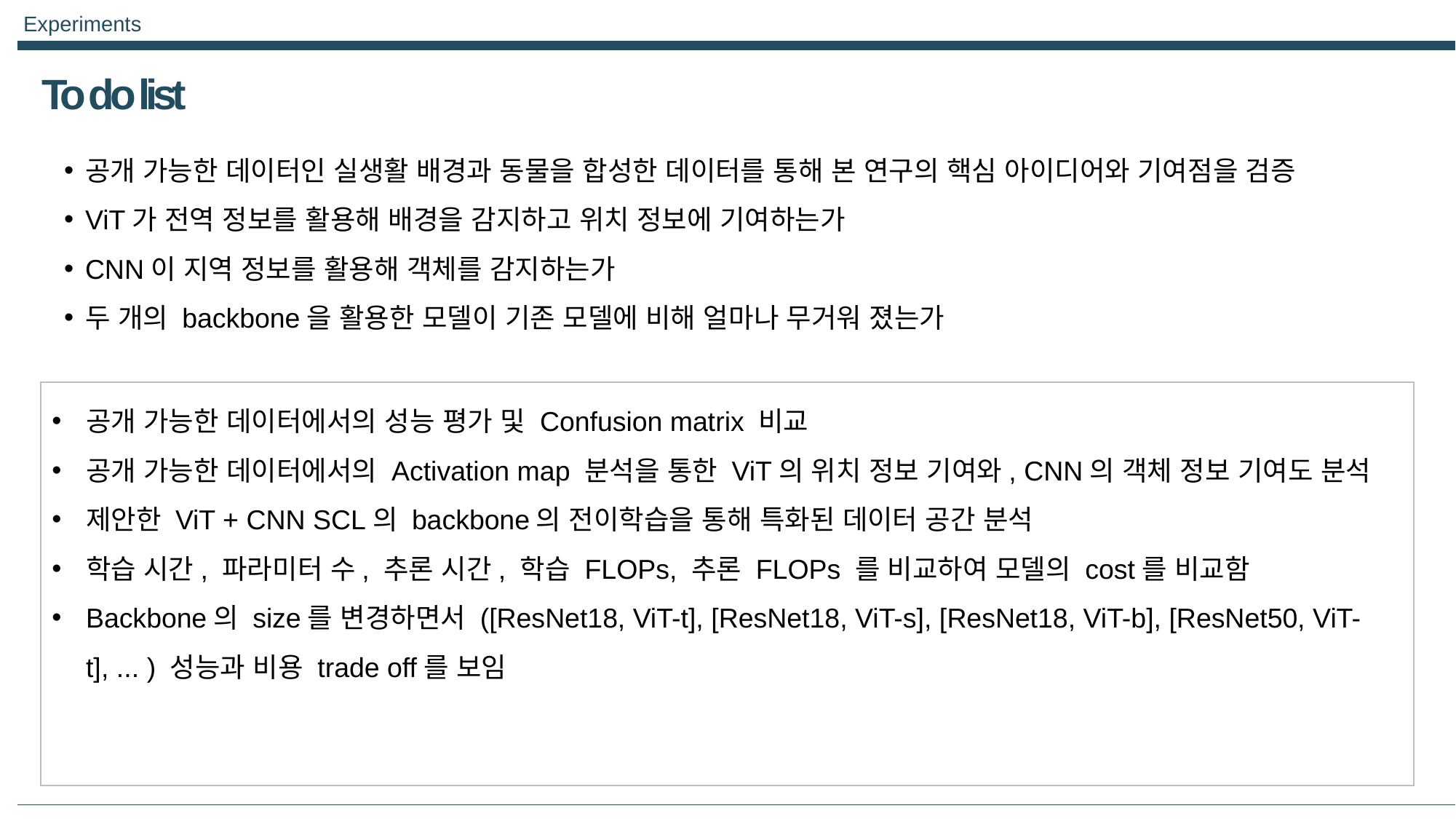

Experiments
To do list
공개 가능한 데이터인 실생활 배경과 동물을 합성한 데이터를 통해 본 연구의 핵심 아이디어와 기여점을 검증
ViT가 전역 정보를 활용해 배경을 감지하고 위치 정보에 기여하는가
CNN이 지역 정보를 활용해 객체를 감지하는가
두 개의 backbone을 활용한 모델이 기존 모델에 비해 얼마나 무거워 졌는가
이미지
이미지
이미지
공개 가능한 데이터에서의 성능 평가 및 Confusion matrix 비교
공개 가능한 데이터에서의 Activation map 분석을 통한 ViT의 위치 정보 기여와, CNN의 객체 정보 기여도 분석
제안한 ViT + CNN SCL의 backbone의 전이학습을 통해 특화된 데이터 공간 분석
학습 시간, 파라미터 수, 추론 시간, 학습 FLOPs, 추론 FLOPs 를 비교하여 모델의 cost를 비교함
Backbone의 size를 변경하면서 ([ResNet18, ViT-t], [ResNet18, ViT-s], [ResNet18, ViT-b], [ResNet50, ViT-t], ... ) 성능과 비용 trade off를 보임